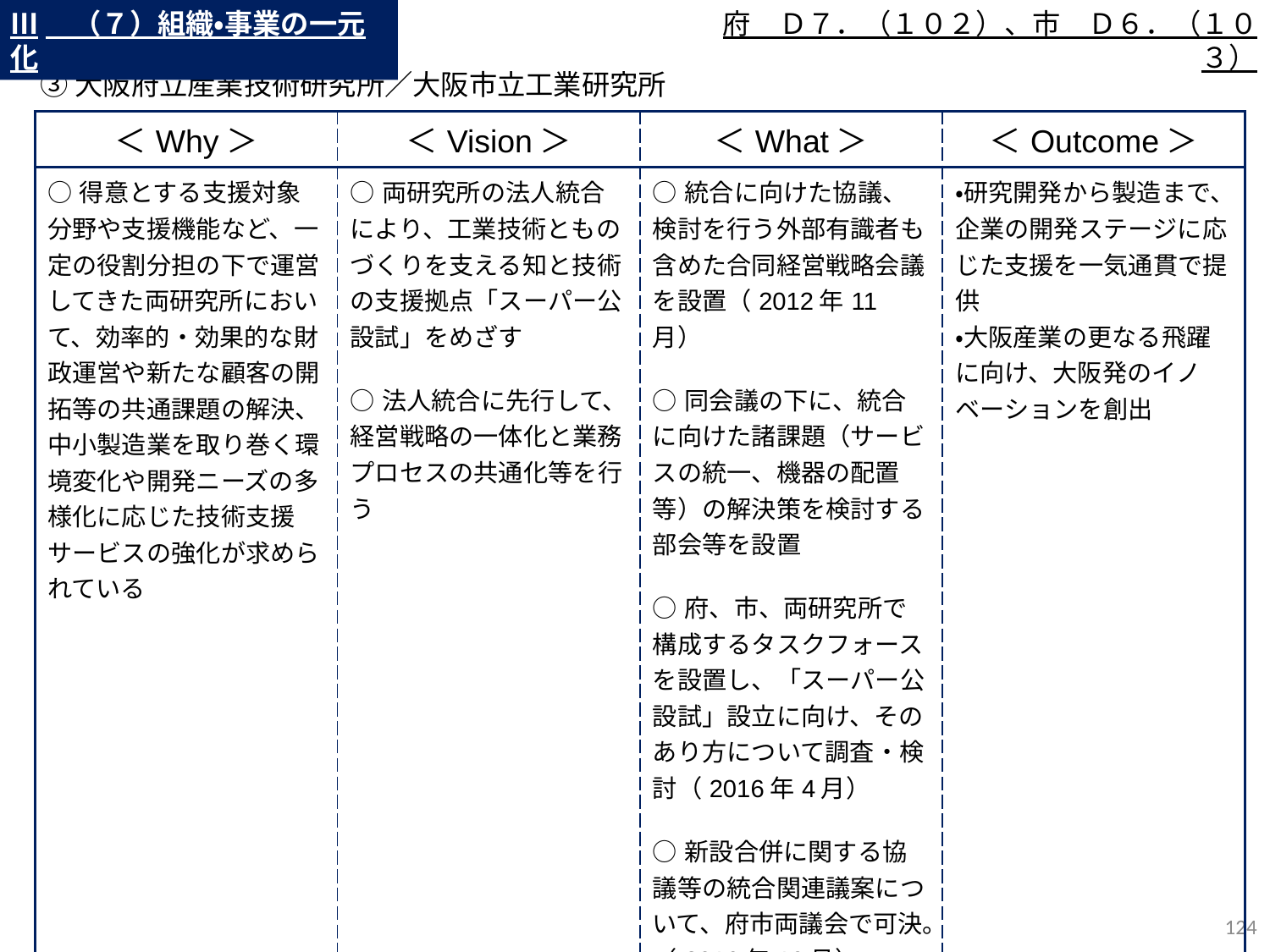

Ⅲ　（７）組織・事業の一元化
府　Ｄ７．（１０２）、市　Ｄ６．（１０３）
③大阪府立産業技術研究所／大阪市立工業研究所
| ＜Why＞ | ＜Vision＞ | ＜What＞ | ＜Outcome＞ |
| --- | --- | --- | --- |
| ○得意とする支援対象分野や支援機能など、一定の役割分担の下で運営してきた両研究所において、効率的・効果的な財政運営や新たな顧客の開拓等の共通課題の解決、中小製造業を取り巻く環境変化や開発ニーズの多様化に応じた技術支援サービスの強化が求められている | ○両研究所の法人統合により、工業技術とものづくりを支える知と技術の支援拠点「スーパー公設試」をめざす ○法人統合に先行して、経営戦略の一体化と業務プロセスの共通化等を行う | ○統合に向けた協議、検討を行う外部有識者も含めた合同経営戦略会議を設置（2012年11月） ○同会議の下に、統合に向けた諸課題（サービスの統一、機器の配置等）の解決策を検討する部会等を設置 ○府、市、両研究所で構成するタスクフォースを設置し、「スーパー公設試」設立に向け、そのあり方について調査・検討（2016年4月） ○新設合併に関する協議等の統合関連議案について、府市両議会で可決。（2016年10月） ○地方独立行政法人大阪産業技術研究所を設立（2017年4月） | ・研究開発から製造まで、企業の開発ステージに応じた支援を一気通貫で提供 ・大阪産業の更なる飛躍に向け、大阪発のイノベーションを創出 |
124